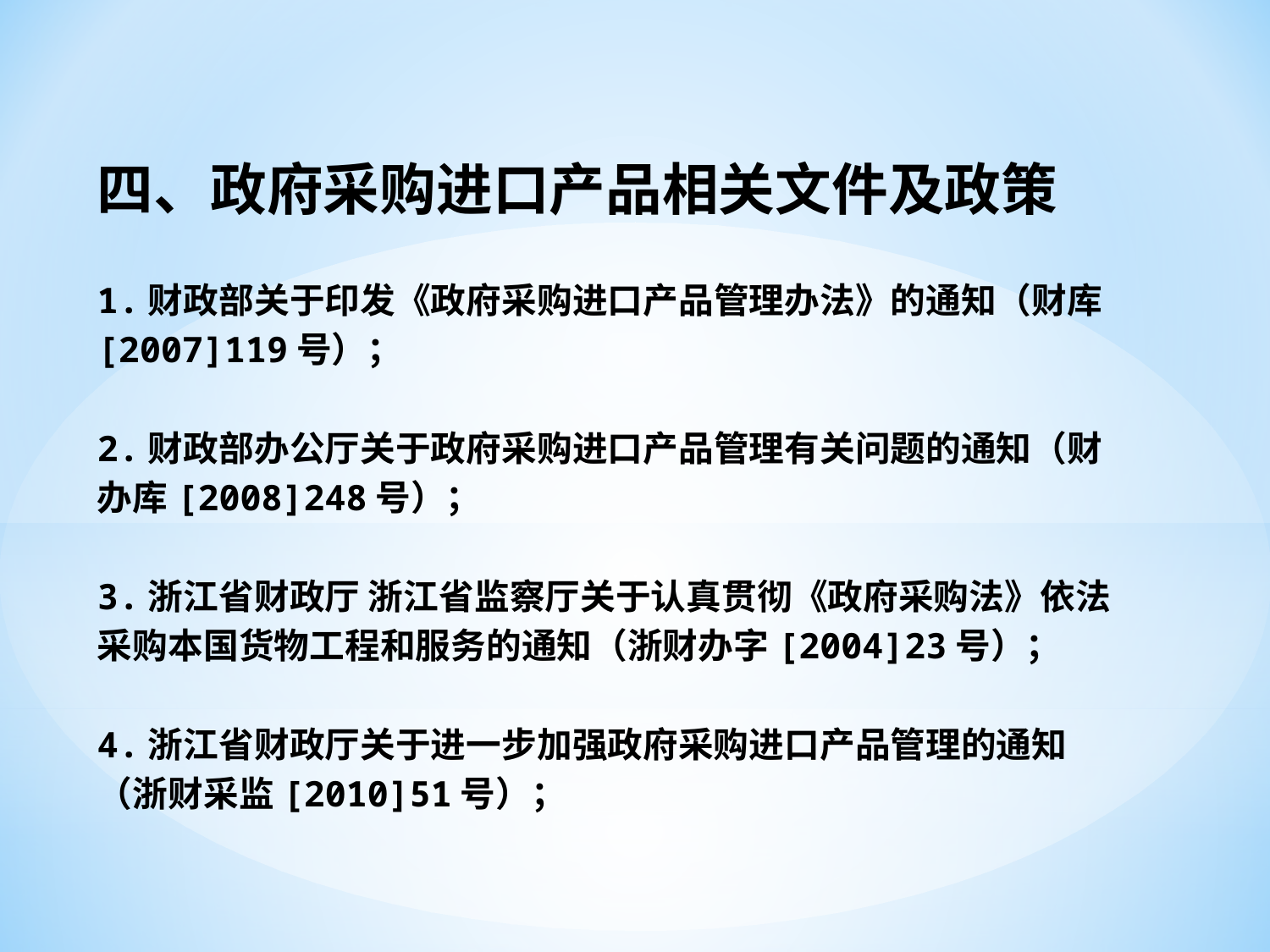

四、政府采购进口产品相关文件及政策

1.财政部关于印发《政府采购进口产品管理办法》的通知（财库[2007]119号）；

2.财政部办公厅关于政府采购进口产品管理有关问题的通知（财办库[2008]248号）；

3.浙江省财政厅 浙江省监察厅关于认真贯彻《政府采购法》依法采购本国货物工程和服务的通知（浙财办字[2004]23号）；

4.浙江省财政厅关于进一步加强政府采购进口产品管理的通知（浙财采监[2010]51号）；